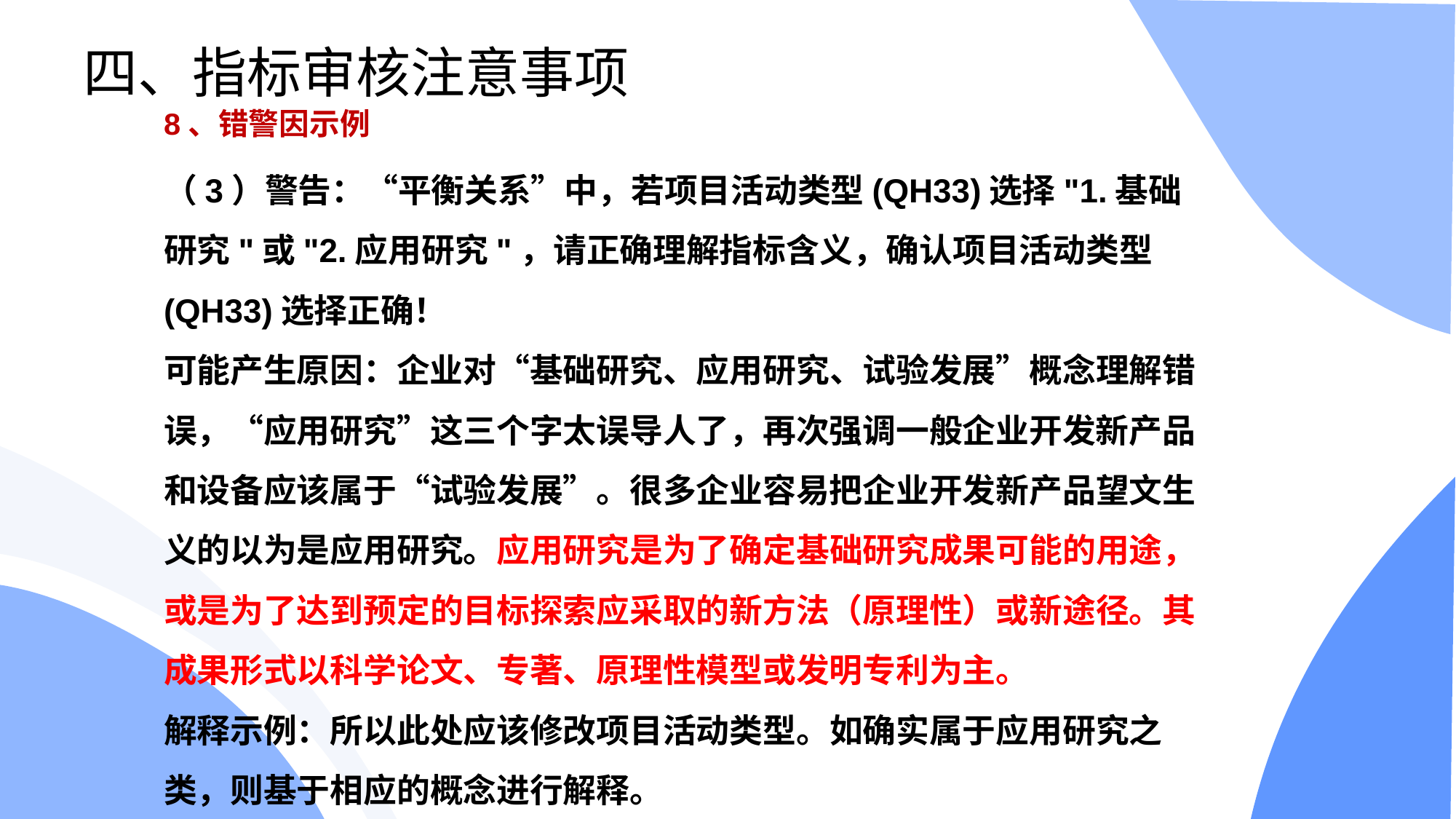

四、指标审核注意事项
# 8、错警因示例
（3）警告：“平衡关系”中，若项目活动类型(QH33)选择"1.基础研究"或"2.应用研究"，请正确理解指标含义，确认项目活动类型(QH33)选择正确！
可能产生原因：企业对“基础研究、应用研究、试验发展”概念理解错误，“应用研究”这三个字太误导人了，再次强调一般企业开发新产品和设备应该属于“试验发展”。很多企业容易把企业开发新产品望文生义的以为是应用研究。应用研究是为了确定基础研究成果可能的用途，或是为了达到预定的目标探索应采取的新方法（原理性）或新途径。其成果形式以科学论文、专著、原理性模型或发明专利为主。
解释示例：所以此处应该修改项目活动类型。如确实属于应用研究之类，则基于相应的概念进行解释。